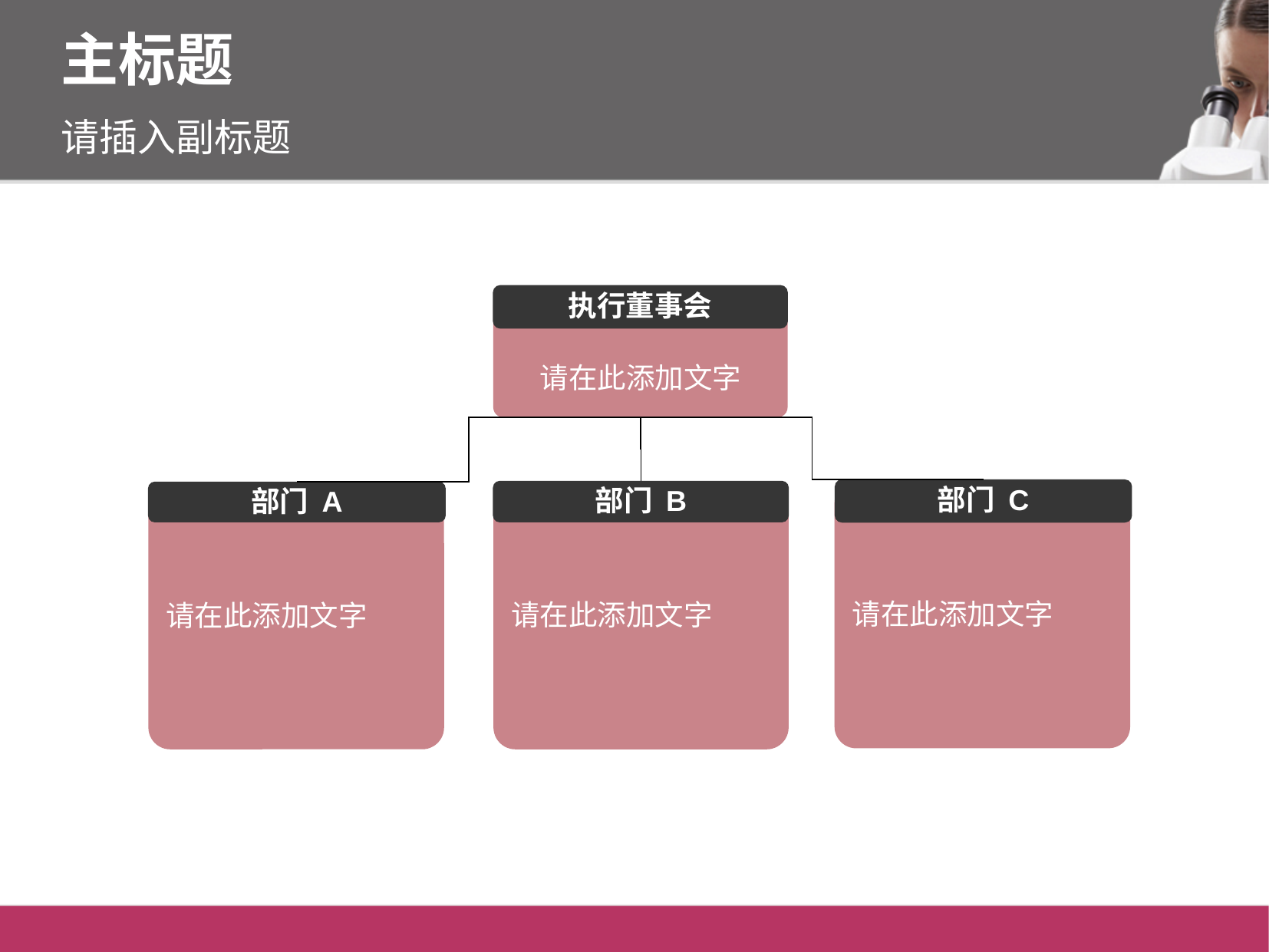

主标题
请插入副标题
执行董事会

请在此添加文字
部门 C
请在此添加文字
部门 B
请在此添加文字
部门 A
请在此添加文字